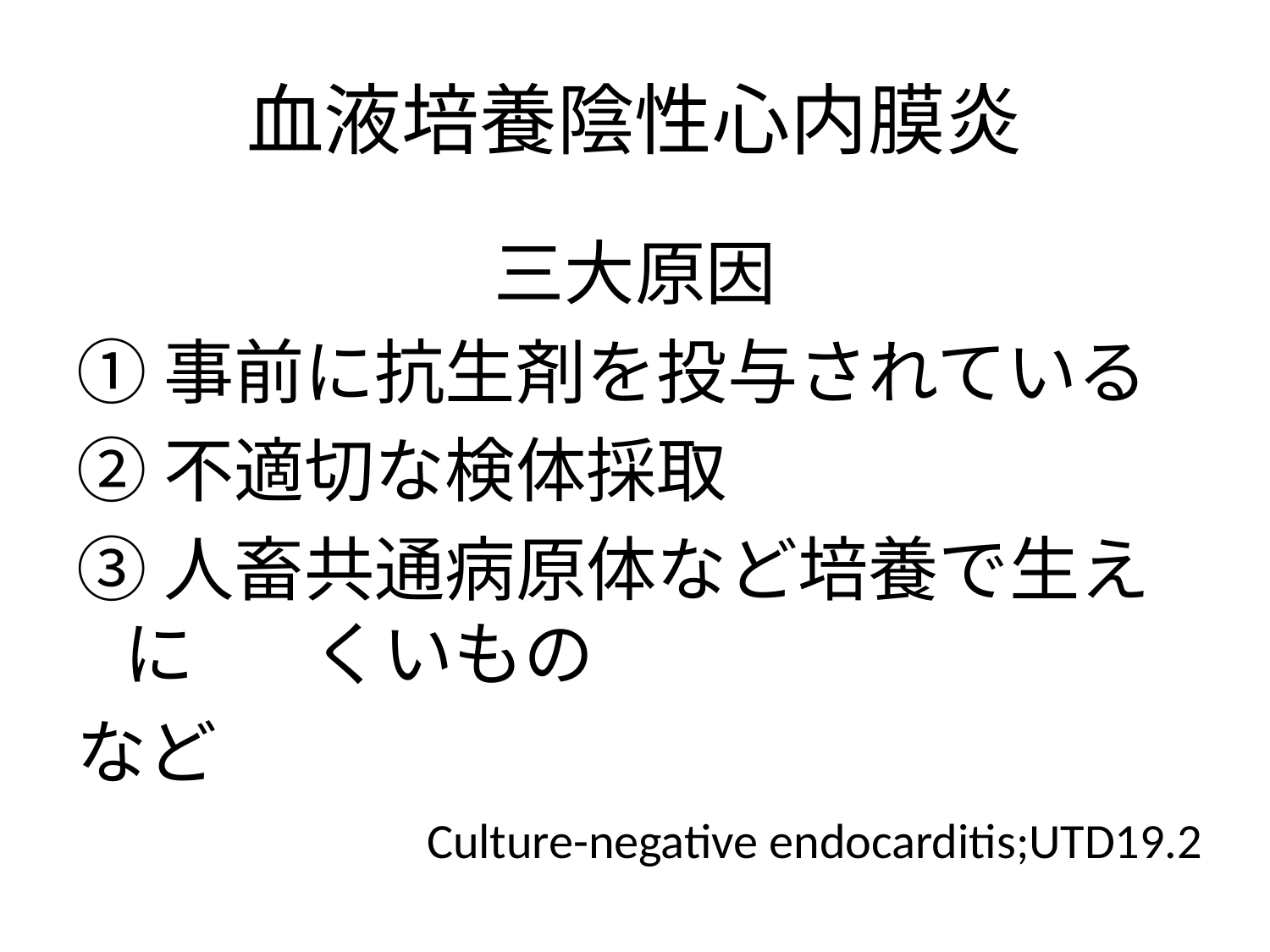

# 血液培養陰性心内膜炎
三大原因
①事前に抗生剤を投与されている
②不適切な検体採取
③人畜共通病原体など培養で生えに   　くいもの
など
Culture-negative endocarditis;UTD19.2